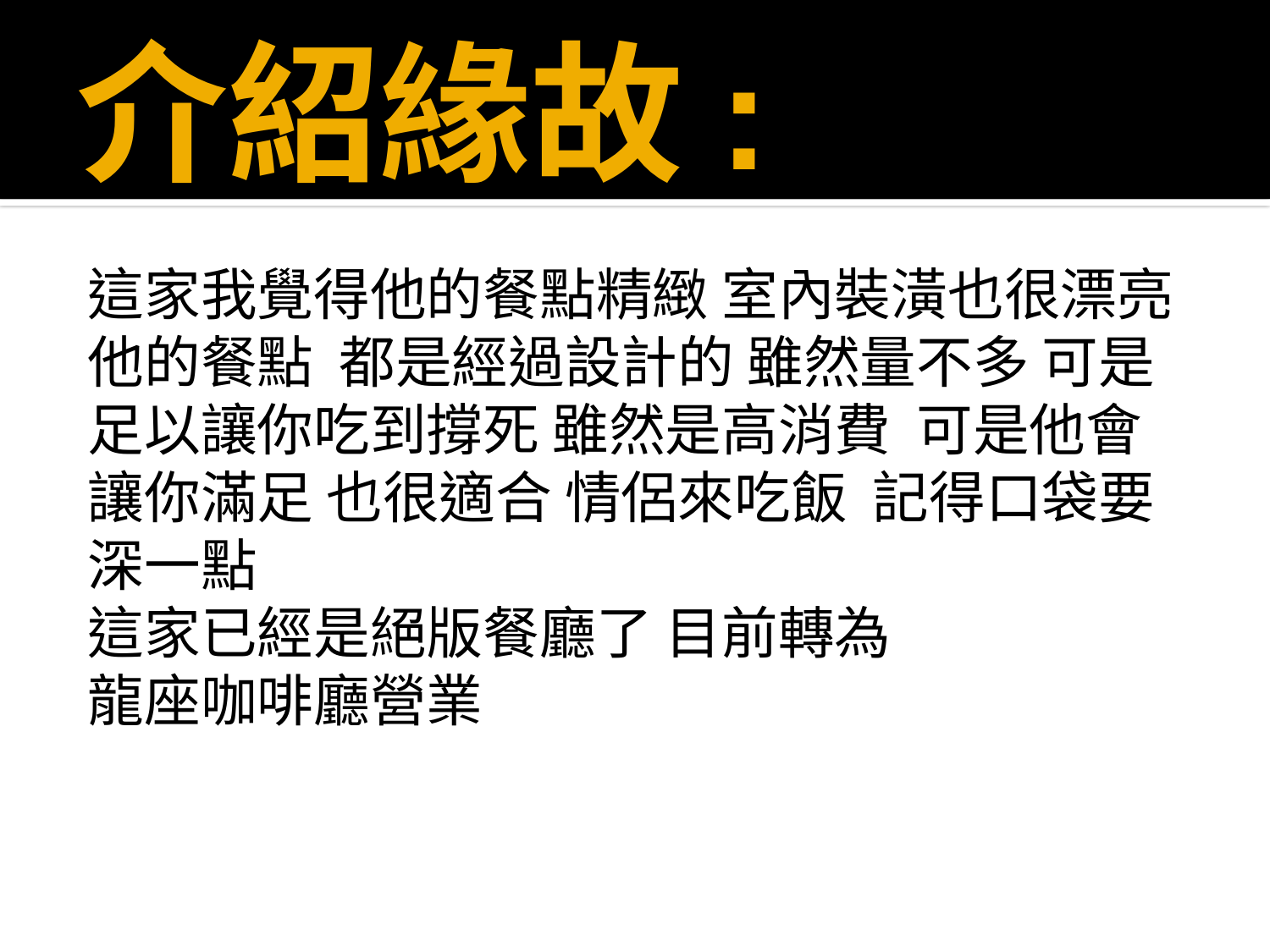

# 介紹緣故:
這家我覺得他的餐點精緻 室內裝潢也很漂亮
他的餐點  都是經過設計的 雖然量不多 可是
足以讓你吃到撐死 雖然是高消費  可是他會
讓你滿足 也很適合 情侶來吃飯  記得口袋要
深一點
這家已經是絕版餐廳了 目前轉為
龍座咖啡廳營業